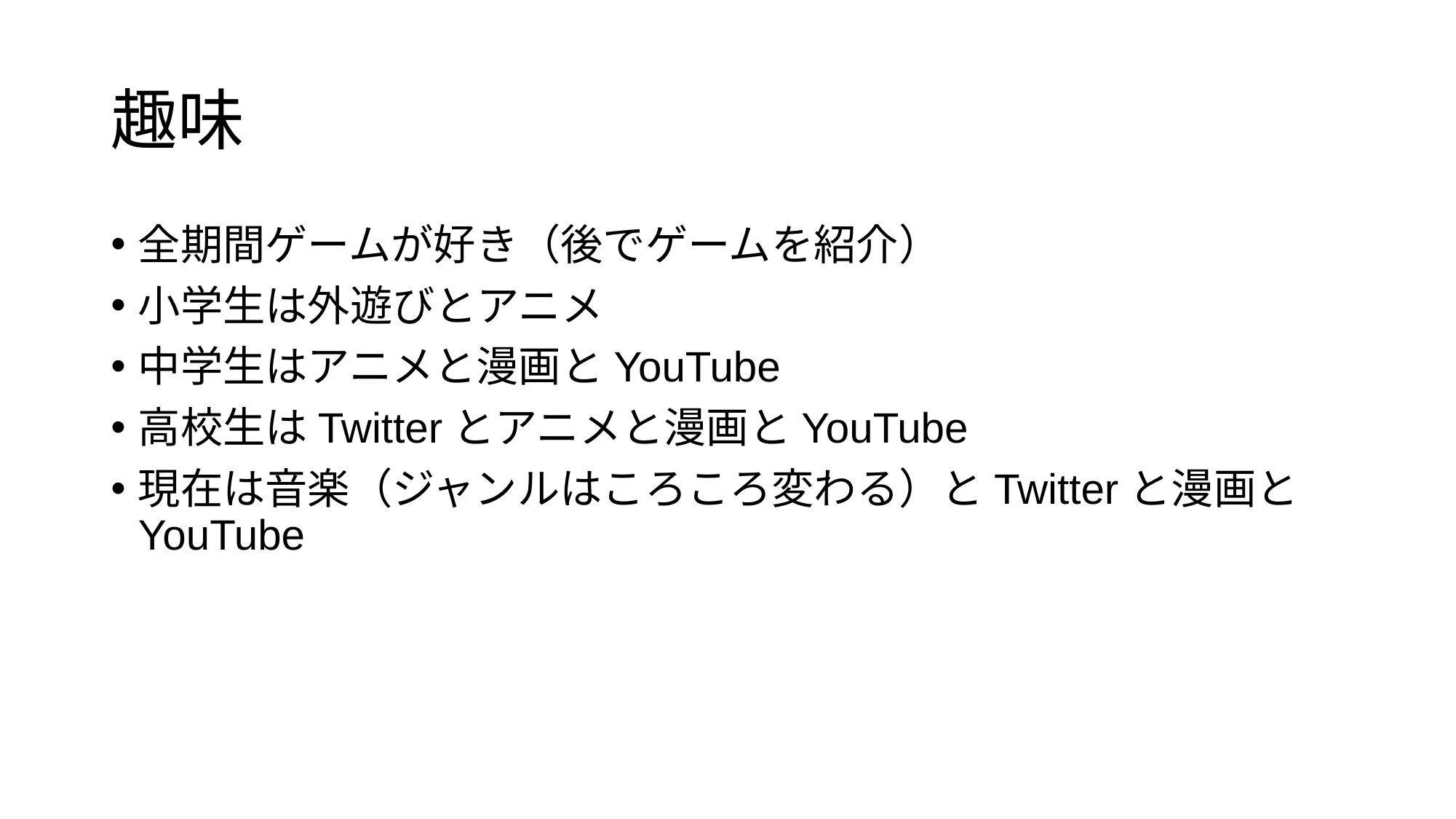

# 趣味
全期間ゲームが好き（後でゲームを紹介）
小学生は外遊びとアニメ
中学生はアニメと漫画とYouTube
高校生はTwitterとアニメと漫画とYouTube
現在は音楽（ジャンルはころころ変わる）とTwitterと漫画とYouTube